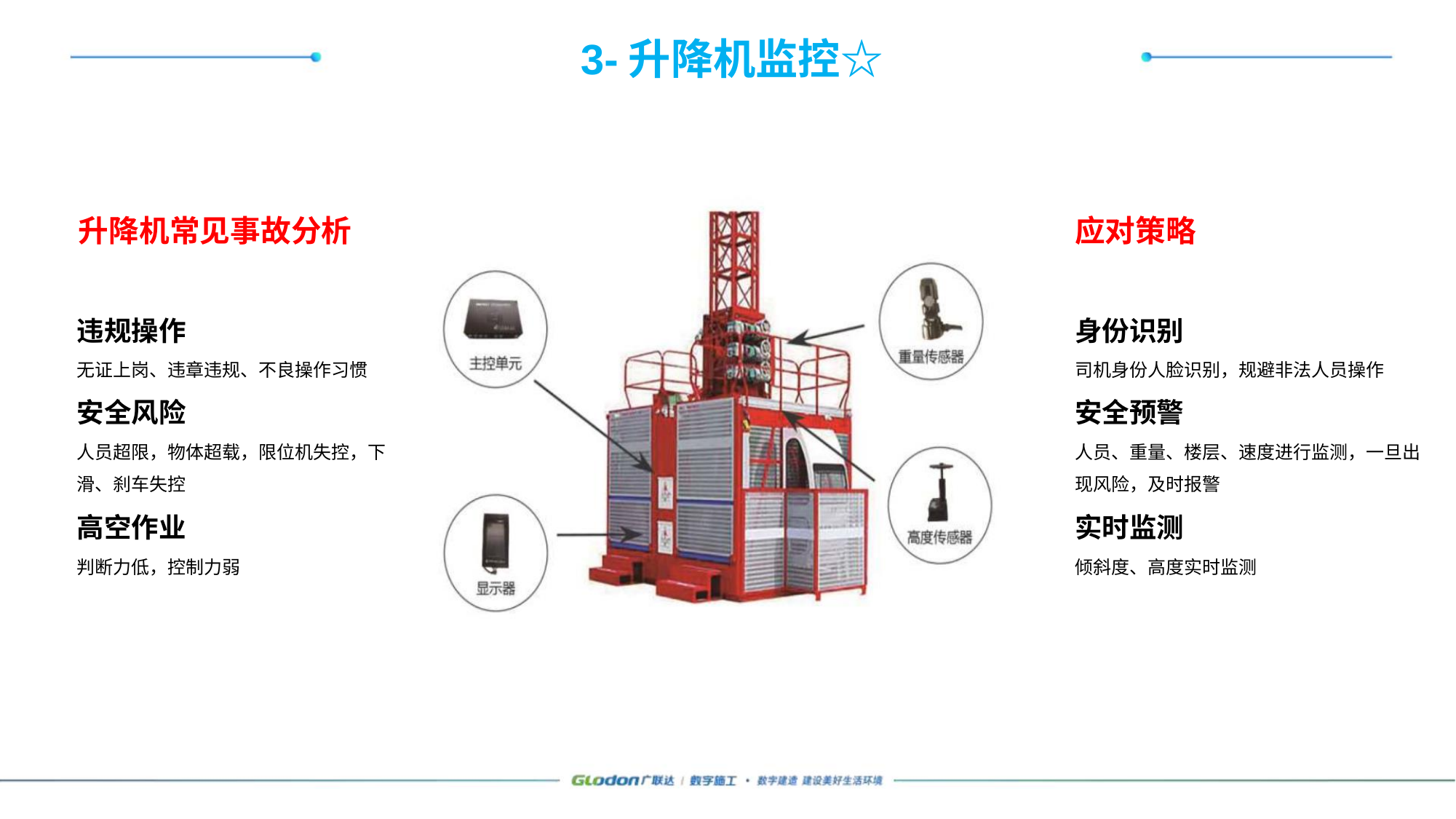

3-升降机监控☆
升降机常见事故分析
应对策略
违规操作
身份识别
无证上岗、违章违规、不良操作习惯
司机身份人脸识别，规避非法人员操作
安全风险
安全预警
人员超限，物体超载，限位机失控，下
滑、刹车失控
人员、重量、楼层、速度进行监测，一旦出
现风险，及时报警
高空作业
实时监测
判断力低，控制力弱
倾斜度、高度实时监测